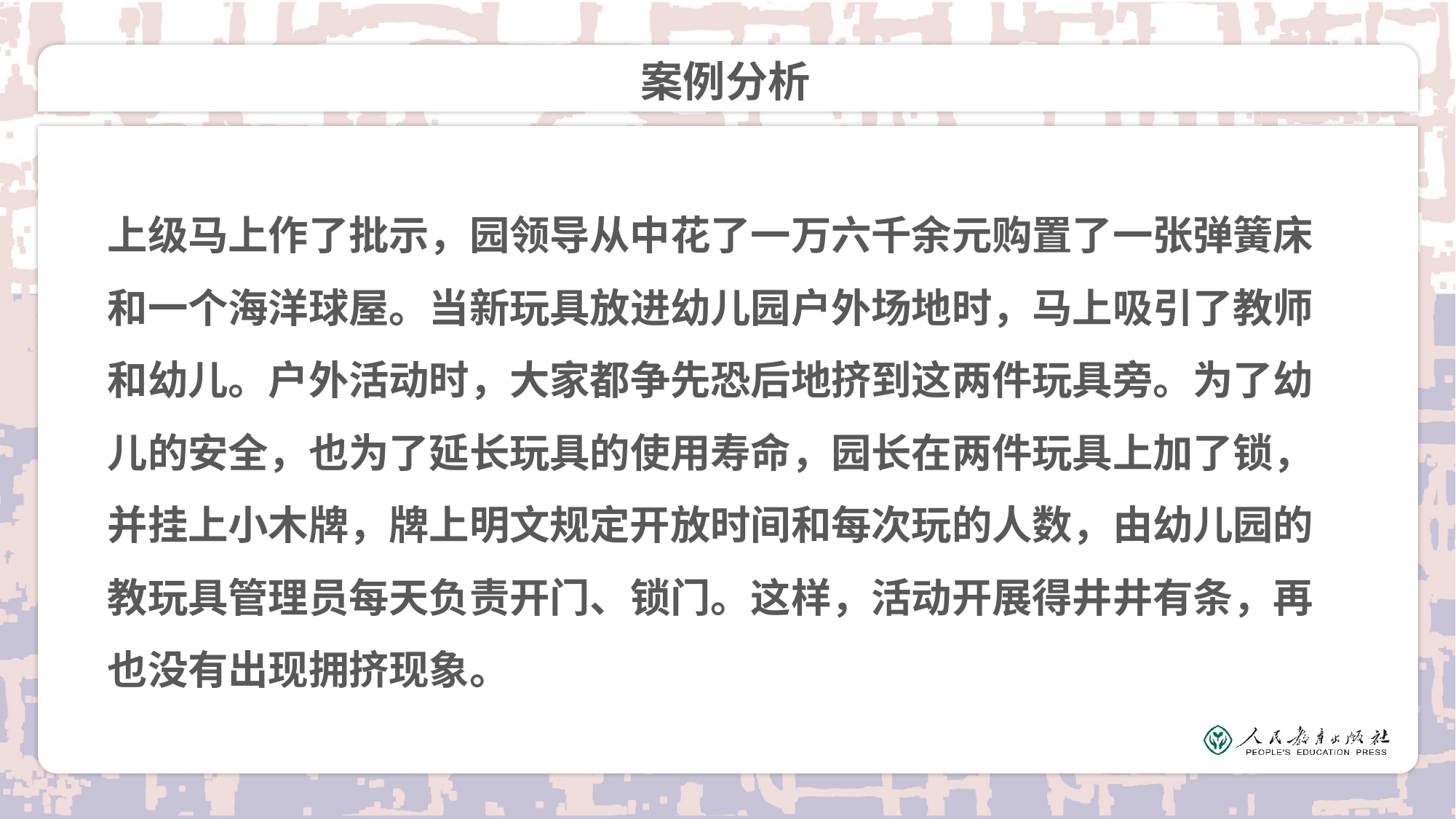

# 案例分析
上级马上作了批示，园领导从中花了一万六千余元购置了一张弹簧床和一个海洋球屋。当新玩具放进幼儿园户外场地时，马上吸引了教师和幼儿。户外活动时，大家都争先恐后地挤到这两件玩具旁。为了幼儿的安全，也为了延长玩具的使用寿命，园长在两件玩具上加了锁，并挂上小木牌，牌上明文规定开放时间和每次玩的人数，由幼儿园的教玩具管理员每天负责开门、锁门。这样，活动开展得井井有条，再也没有出现拥挤现象。